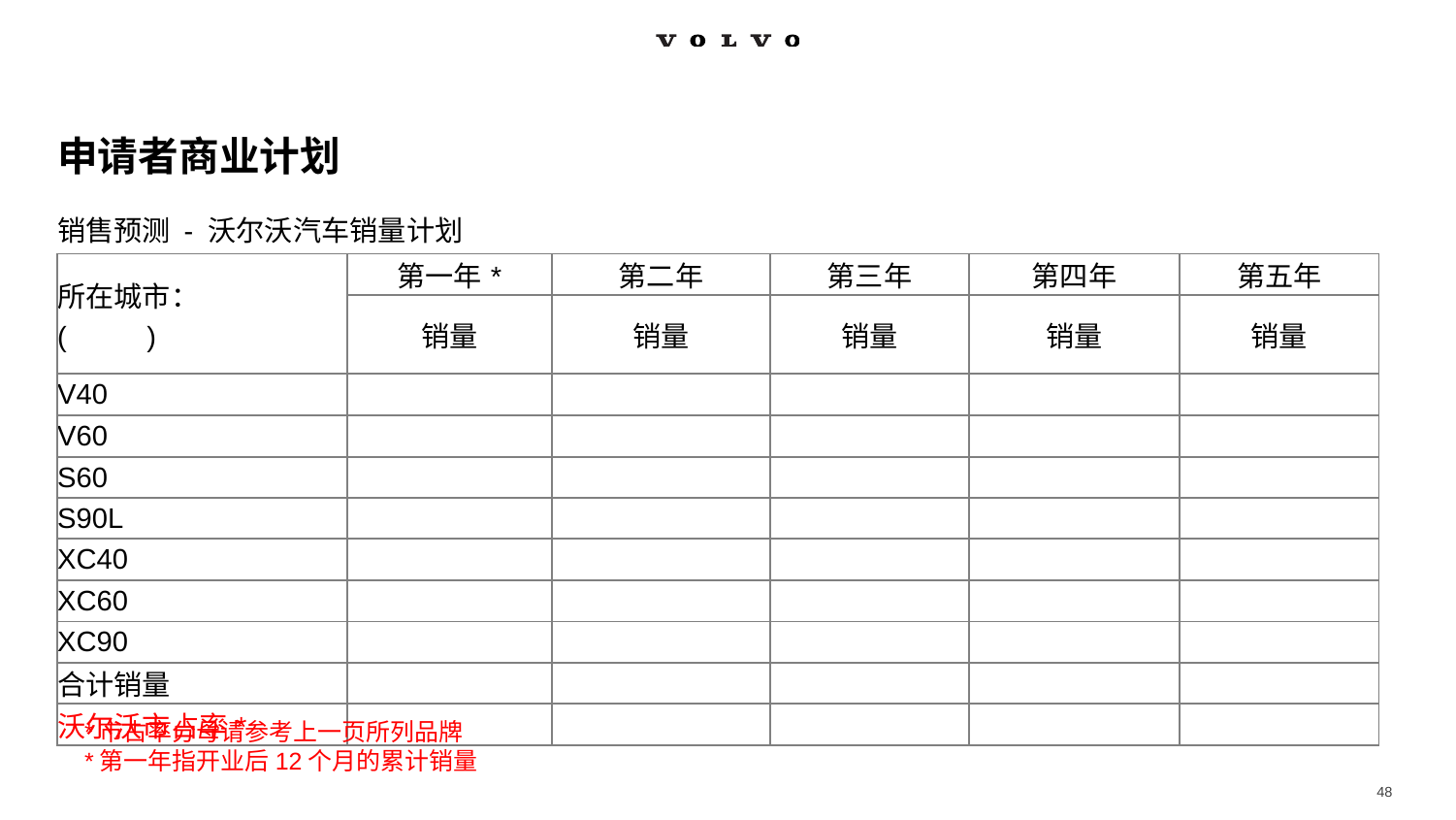

# 申请者商业计划
销售预测 - 沃尔沃汽车销量计划
| 所在城市： ( ) | 第一年\* | 第二年 | 第三年 | 第四年 | 第五年 |
| --- | --- | --- | --- | --- | --- |
|  | 销量 | 销量 | 销量 | 销量 | 销量 |
| V40 |  |  |  |  |  |
| V60 |  |  |  |  |  |
| S60 |  |  |  |  |  |
| S90L |  |  |  |  |  |
| XC40 |  |  |  |  |  |
| XC60 |  |  |  |  |  |
| XC90 |  |  |  |  |  |
| 合计销量 |  |  |  |  |  |
| 沃尔沃市占率\* |  |  |  |  |  |
*市占率分母请参考上一页所列品牌
*第一年指开业后12个月的累计销量
48